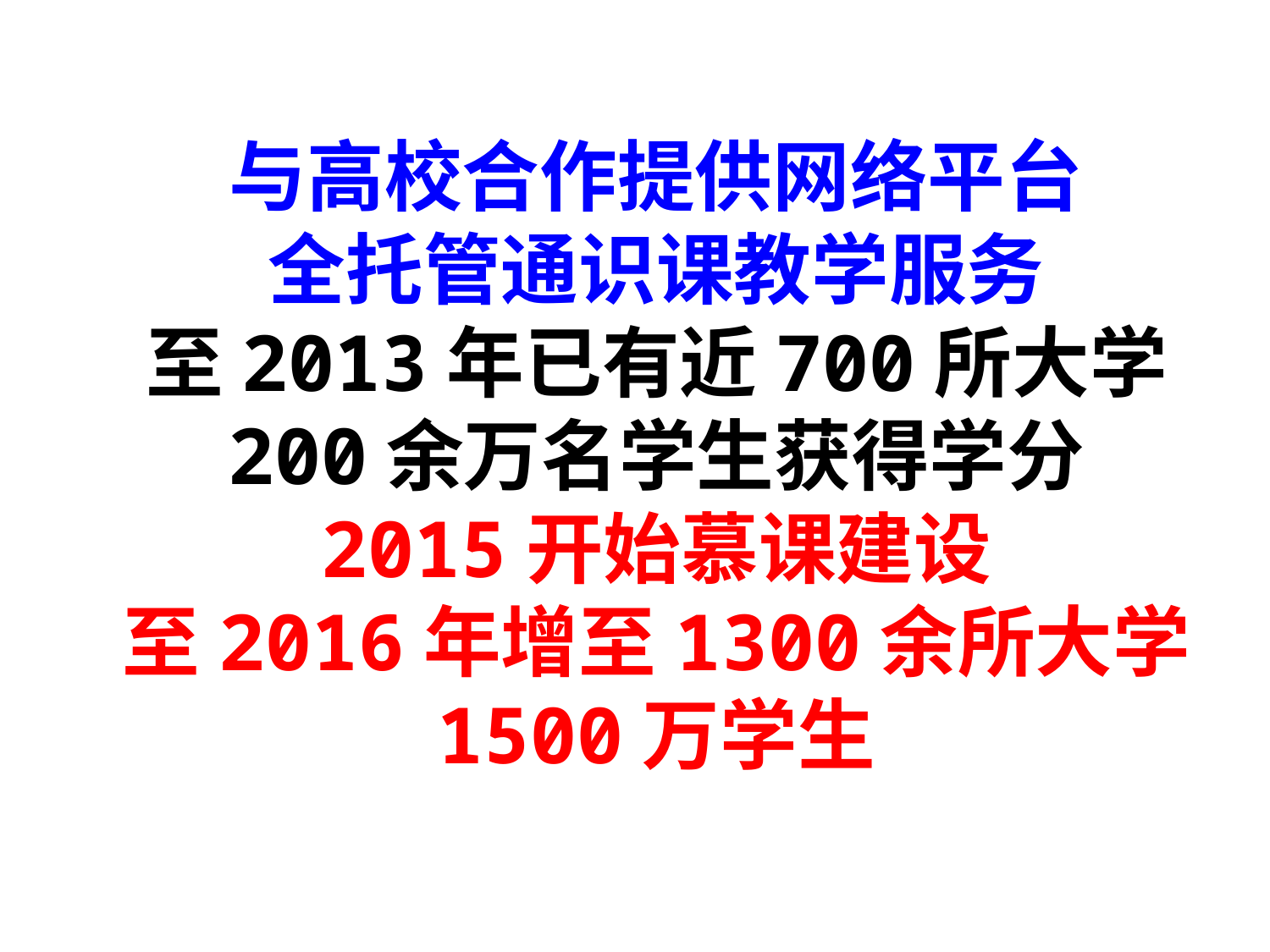

与高校合作提供网络平台
全托管通识课教学服务
至2013年已有近700所大学
200余万名学生获得学分
2015开始慕课建设
至2016年增至1300余所大学
1500万学生